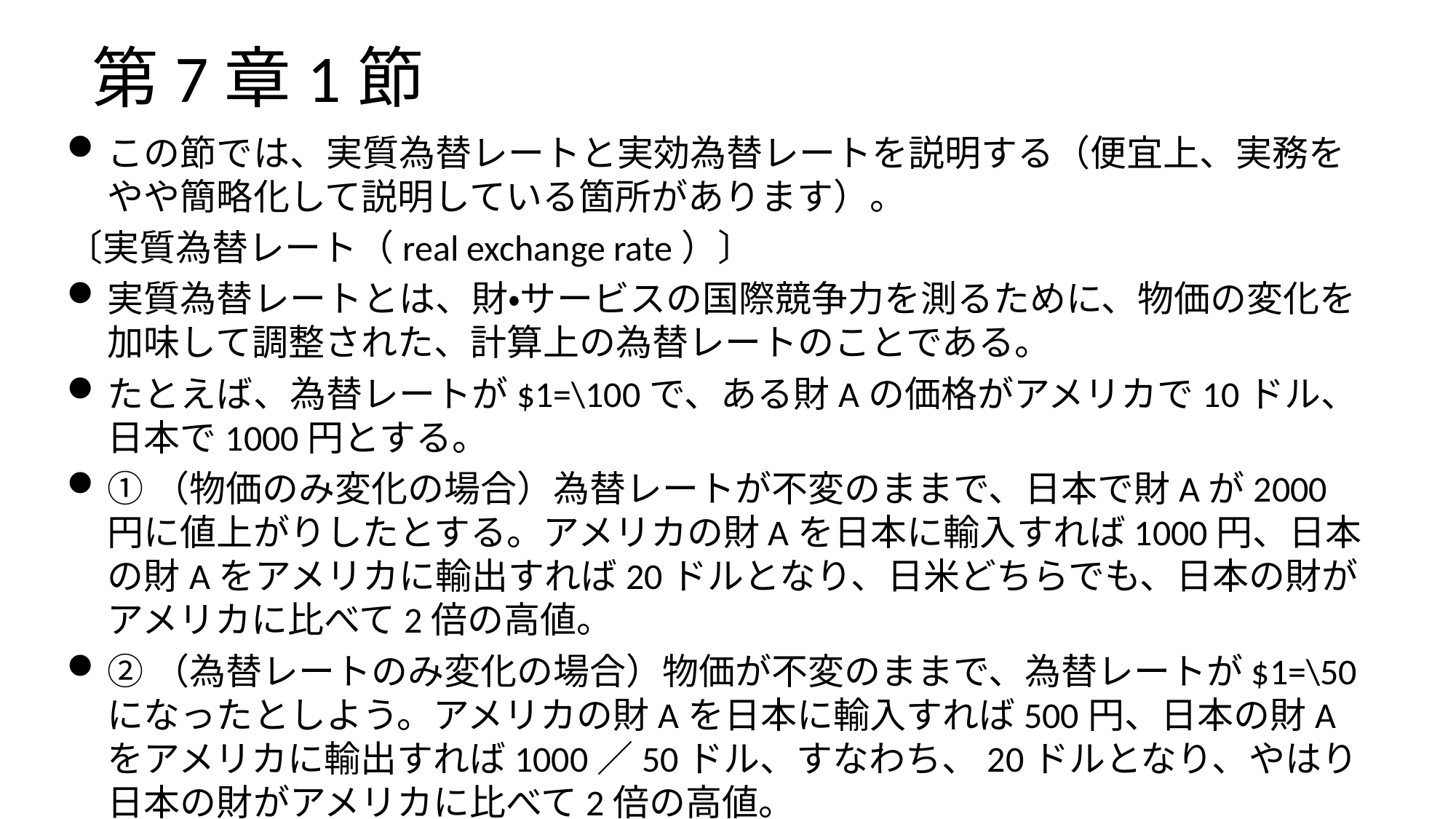

# 第7章1節
この節では、実質為替レートと実効為替レートを説明する（便宜上、実務をやや簡略化して説明している箇所があります）。
〔実質為替レート（real exchange rate）〕
実質為替レートとは、財・サービスの国際競争力を測るために、物価の変化を加味して調整された、計算上の為替レートのことである。
たとえば、為替レートが$1=\100で、ある財Aの価格がアメリカで10ドル、日本で1000円とする。
①（物価のみ変化の場合）為替レートが不変のままで、日本で財Aが2000円に値上がりしたとする。アメリカの財Aを日本に輸入すれば1000円、日本の財Aをアメリカに輸出すれば20ドルとなり、日米どちらでも、日本の財がアメリカに比べて2倍の高値。
②（為替レートのみ変化の場合）物価が不変のままで、為替レートが$1=\50になったとしよう。アメリカの財Aを日本に輸入すれば500円、日本の財Aをアメリカに輸出すれば1000／50ドル、すなわち、20ドルとなり、やはり日本の財がアメリカに比べて2倍の高値。